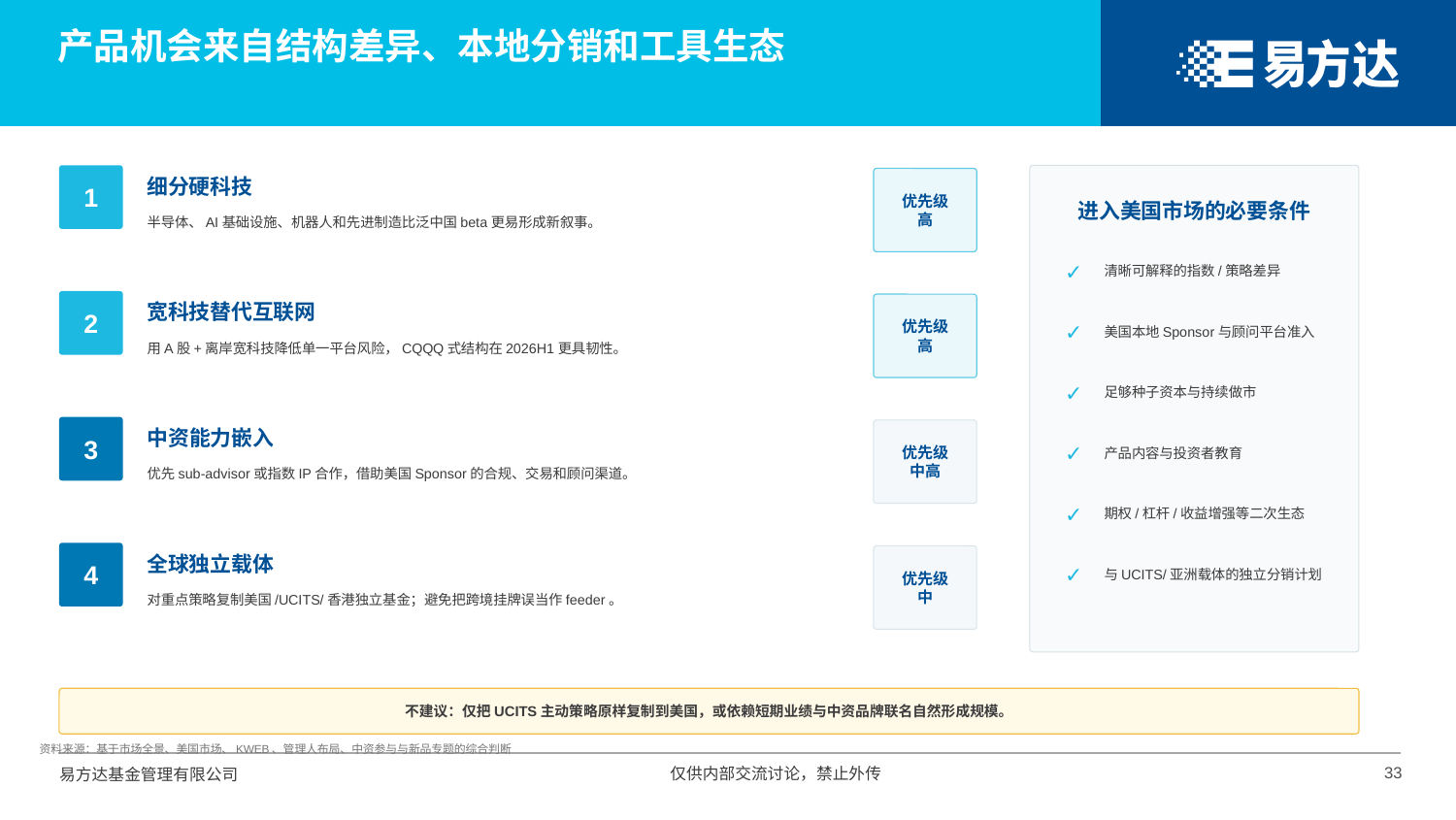

产品机会来自结构差异、本地分销和工具生态
1
细分硬科技

优先级
高
进入美国市场的必要条件
半导体、AI基础设施、机器人和先进制造比泛中国beta更易形成新叙事。
清晰可解释的指数/策略差异
✓
2
宽科技替代互联网
优先级
高
美国本地Sponsor与顾问平台准入
✓
用A股+离岸宽科技降低单一平台风险，CQQQ式结构在2026H1更具韧性。
足够种子资本与持续做市
✓
3
中资能力嵌入
优先级
中高
产品内容与投资者教育
✓
优先sub-advisor或指数IP合作，借助美国Sponsor的合规、交易和顾问渠道。
期权/杠杆/收益增强等二次生态
✓
4
全球独立载体
优先级
中
与UCITS/亚洲载体的独立分销计划
✓
对重点策略复制美国/UCITS/香港独立基金；避免把跨境挂牌误当作feeder。

不建议：仅把UCITS主动策略原样复制到美国，或依赖短期业绩与中资品牌联名自然形成规模。
资料来源：基于市场全景、美国市场、KWEB、管理人布局、中资参与与新品专题的综合判断